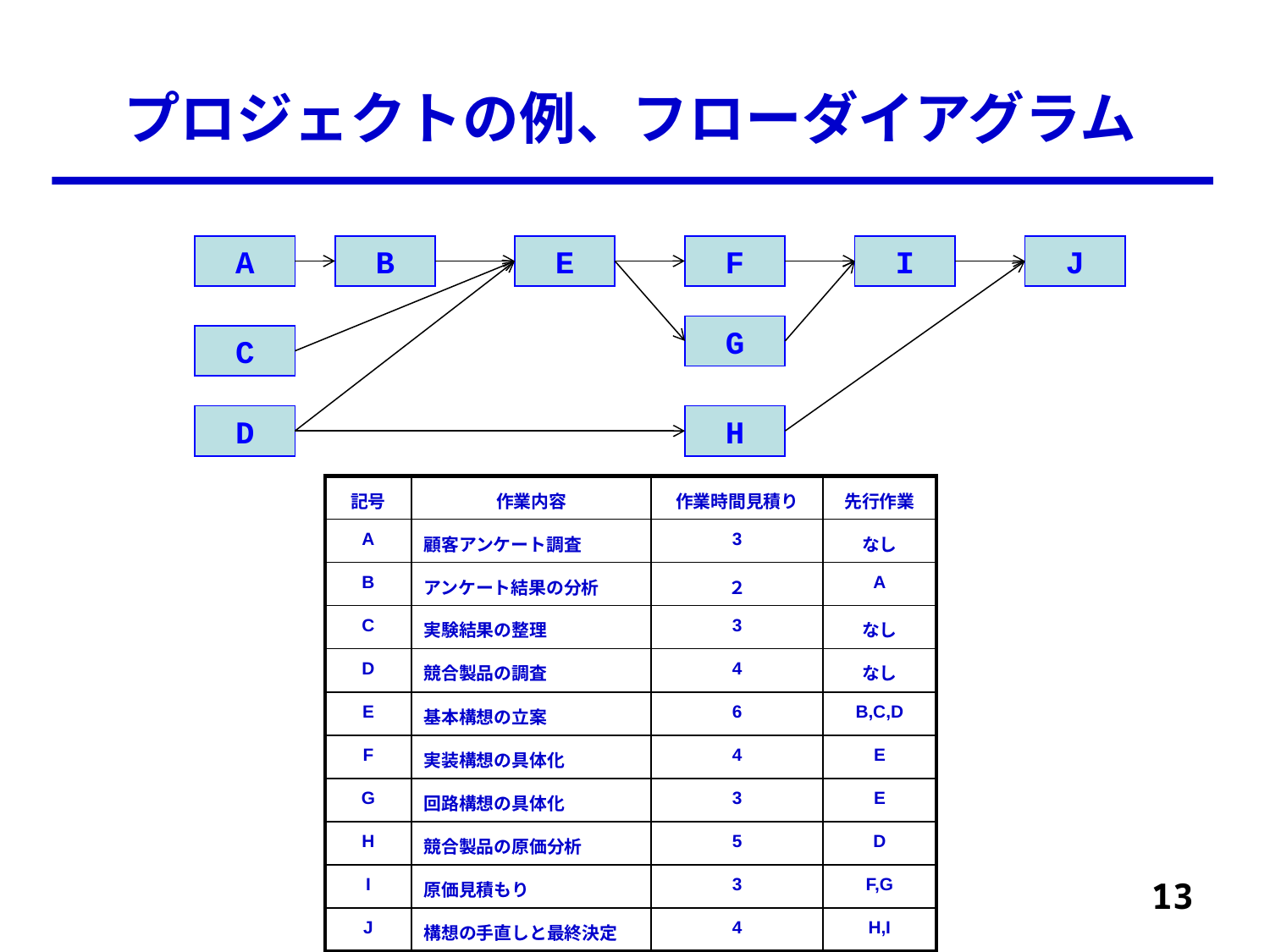

# プロジェクトの例、フローダイアグラム
A
B
E
F
I
J
G
C
D
H
| 記号 | 作業内容 | 作業時間見積り | 先行作業 |
| --- | --- | --- | --- |
| A | 顧客アンケート調査 | 3 | なし |
| B | アンケート結果の分析 | ２ | A |
| C | 実験結果の整理 | 3 | なし |
| D | 競合製品の調査 | 4 | なし |
| E | 基本構想の立案 | 6 | B,C,D |
| F | 実装構想の具体化 | 4 | E |
| G | 回路構想の具体化 | 3 | E |
| H | 競合製品の原価分析 | 5 | D |
| I | 原価見積もり | 3 | F,G |
| J | 構想の手直しと最終決定 | 4 | H,I |
13